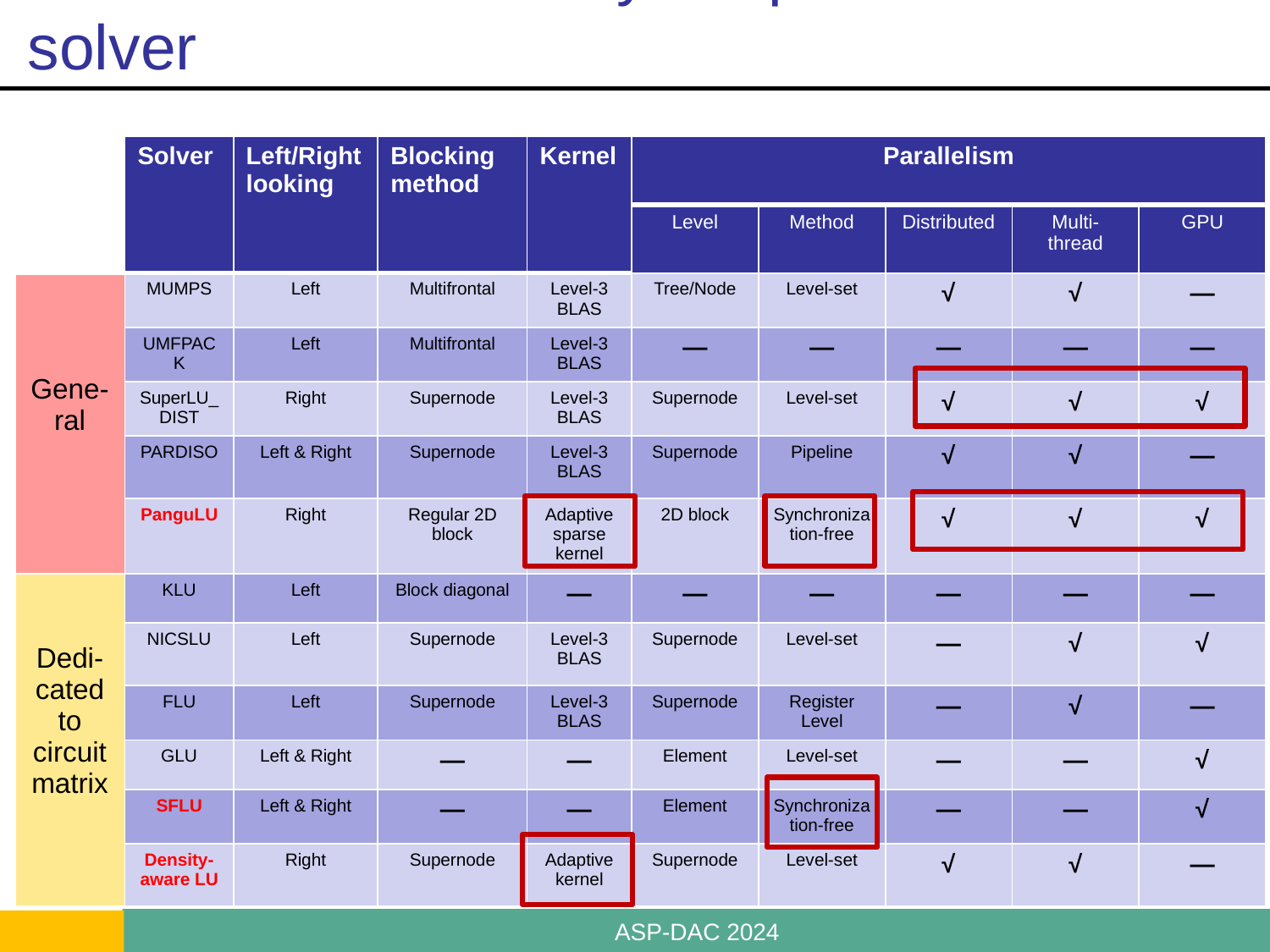

# An overview of surveyed sparse direct solver
|  | Solver | Left/Right looking | Blocking method | Kernel | Parallelism | 的 |  |  |  |
| --- | --- | --- | --- | --- | --- | --- | --- | --- | --- |
|  |  |  |  |  | Level | Method | Distributed | Multi-thread | GPU |
| Gene- ral | MUMPS | Left | Multifrontal | Level-3 BLAS | Tree/Node | Level-set | √ | √ | — |
|  | UMFPACK | Left | Multifrontal | Level-3 BLAS | — | — | — | — | — |
|  | SuperLU\_DIST | Right | Supernode | Level-3 BLAS | Supernode | Level-set | √ | √ | √ |
|  | PARDISO | Left & Right | Supernode | Level-3 BLAS | Supernode | Pipeline | √ | √ | — |
|  | PanguLU | Right | Regular 2D block | Adaptive sparse kernel | 2D block | Synchronization-free | √ | √ | √ |
| Dedi-cated to circuit matrix | KLU | Left | Block diagonal | — | — | — | — | — | — |
|  | NICSLU | Left | Supernode | Level-3 BLAS | Supernode | Level-set | — | √ | √ |
|  | FLU | Left | Supernode | Level-3 BLAS | Supernode | Register Level | — | √ | — |
|  | GLU | Left & Right | — | — | Element | Level-set | — | — | √ |
|  | SFLU | Left & Right | — | — | Element | Synchronization-free | — | — | √ |
|  | Density-aware LU | Right | Supernode | Adaptive kernel | Supernode | Level-set | √ | √ | — |